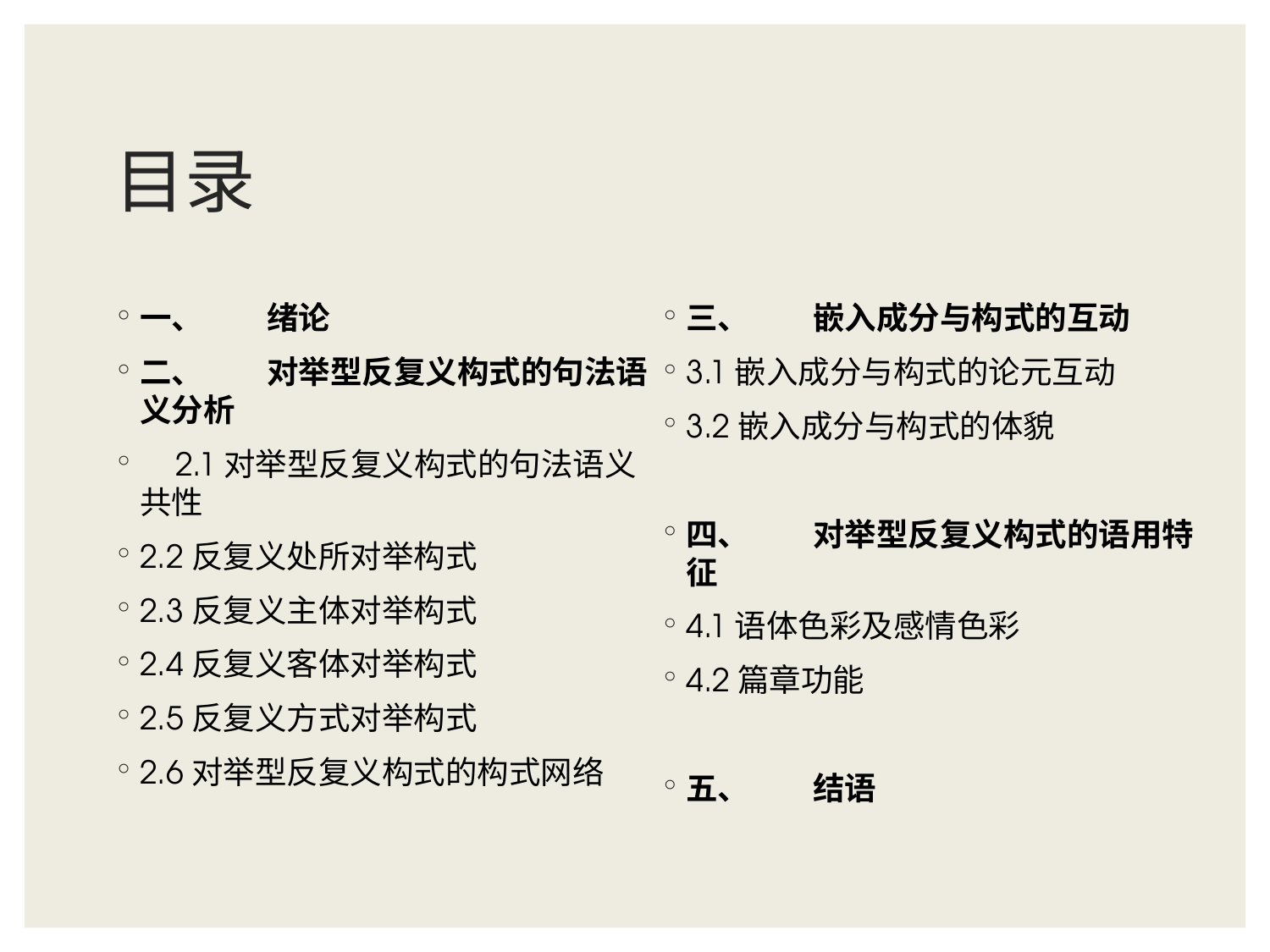

# 目录
一、	绪论
二、	对举型反复义构式的句法语义分析
    2.1对举型反复义构式的句法语义共性
2.2反复义处所对举构式
2.3反复义主体对举构式
2.4反复义客体对举构式
2.5反复义方式对举构式
2.6对举型反复义构式的构式网络
三、	嵌入成分与构式的互动
3.1嵌入成分与构式的论元互动
3.2嵌入成分与构式的体貌

四、	对举型反复义构式的语用特征
4.1语体色彩及感情色彩
4.2篇章功能

五、	结语